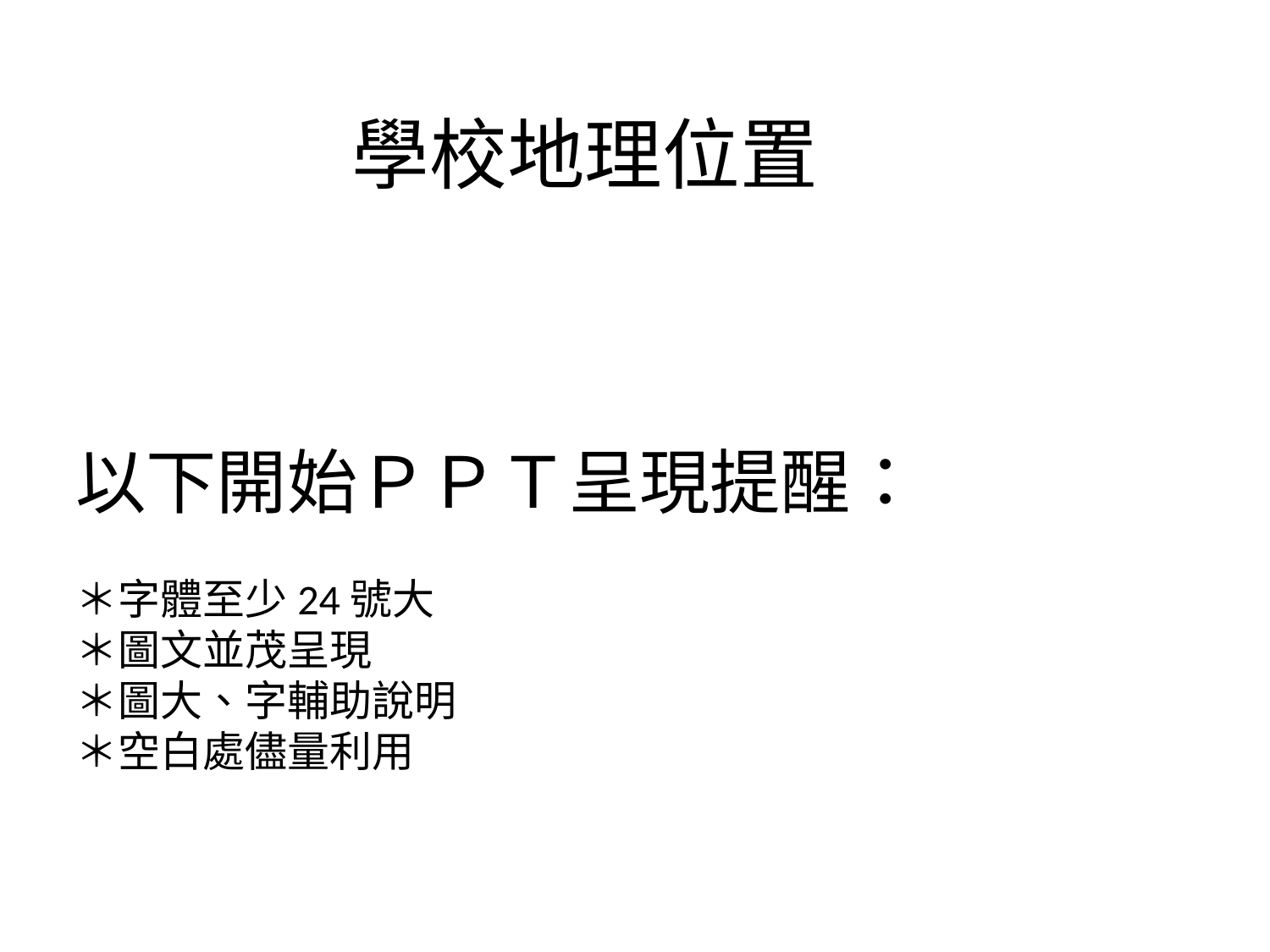

# 學校地理位置

以下開始ＰＰＴ呈現提醒：

＊字體至少24號大
＊圖文並茂呈現
＊圖大、字輔助說明
＊空白處儘量利用